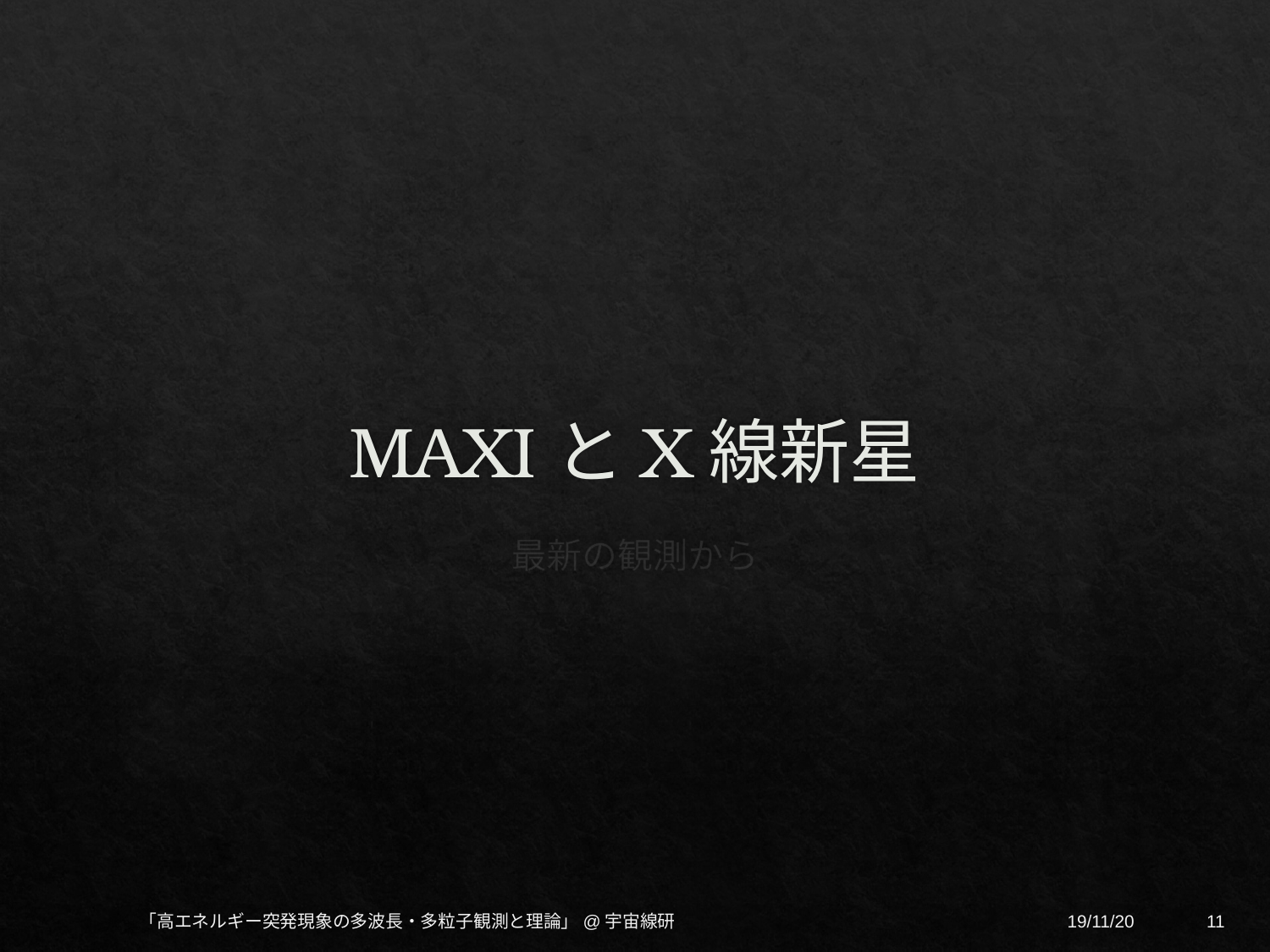

# MAXIとX線新星
最新の観測から
19/11/20
11
「高エネルギー突発現象の多波長・多粒子観測と理論」@宇宙線研